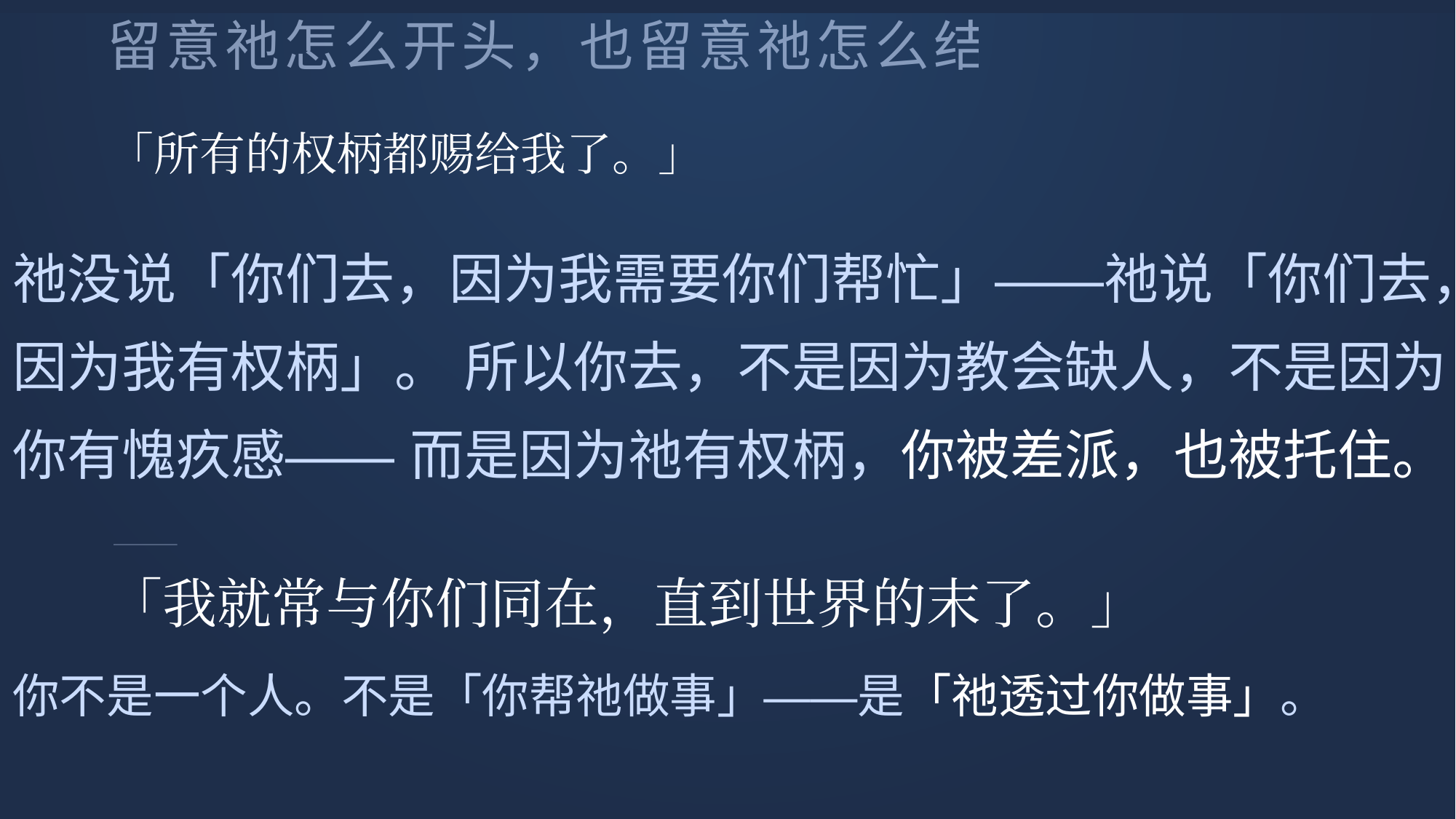

留意祂怎么开头，也留意祂怎么结尾
「所有的权柄都赐给我了。」
祂没说「你们去，因为我需要你们帮忙」——祂说「你们去，因为我有权柄」。 所以你去，不是因为教会缺人，不是因为你有愧疚感—— 而是因为祂有权柄，你被差派，也被托住。

「我就常与你们同在，直到世界的末了。」
你不是一个人。不是「你帮祂做事」——是「祂透过你做事」。